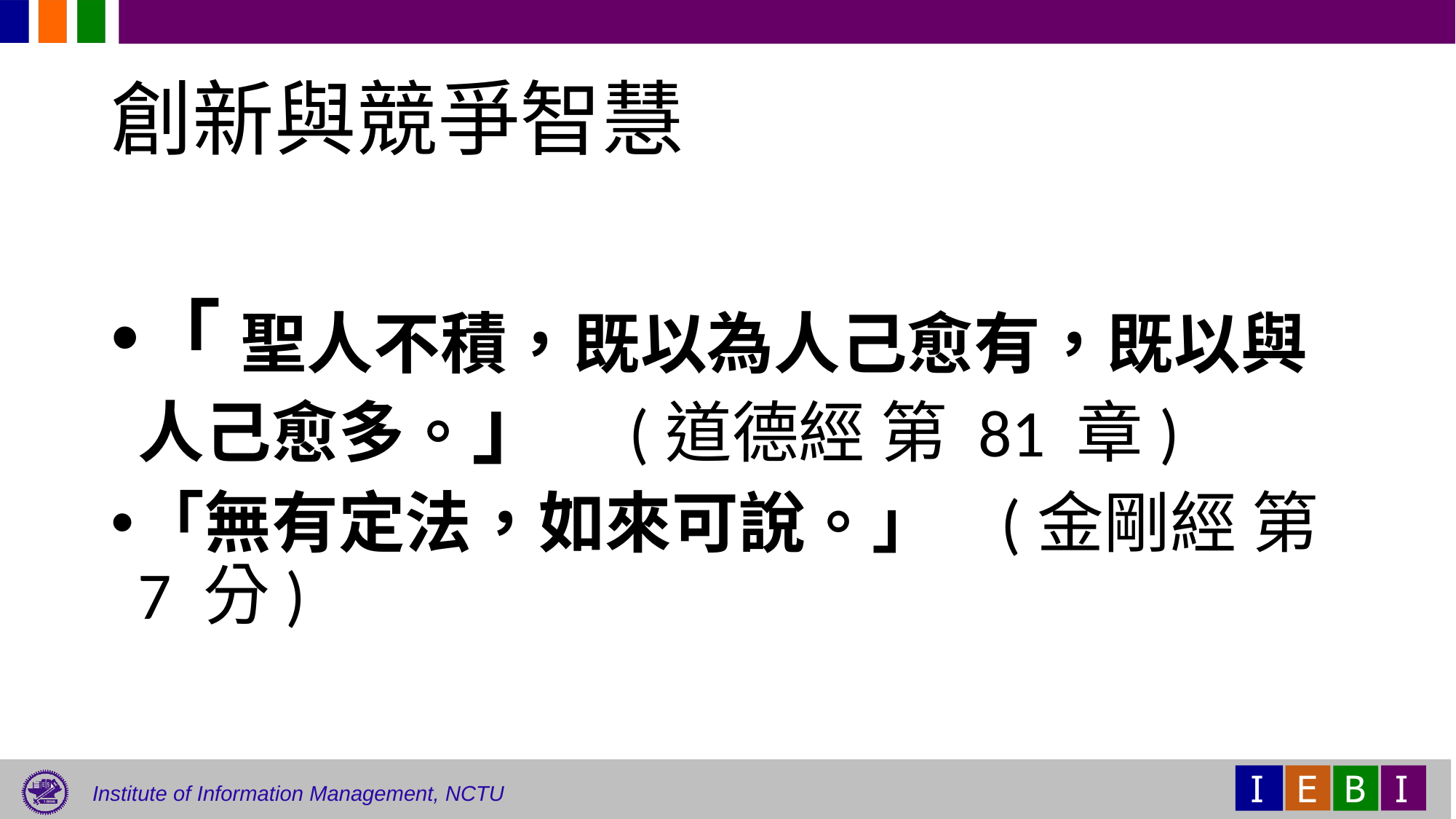

# 創新與競爭智慧

「 聖人不積，既以為人己愈有，既以與人己愈多。」   (道德經 第 81 章)
「無有定法，如來可說。」   (金剛經 第 7 分)